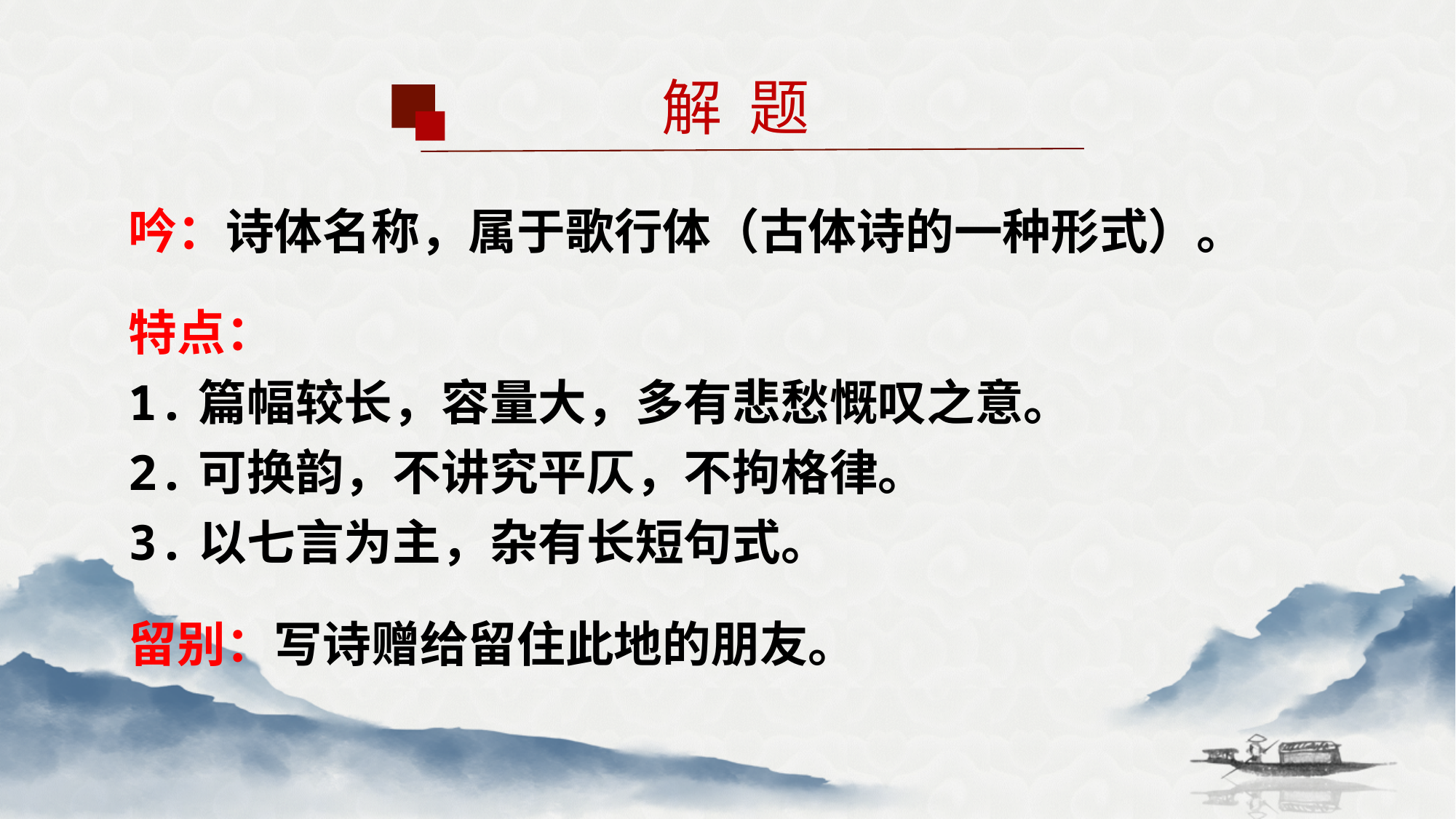

解  题

吟：诗体名称，属于歌行体（古体诗的一种形式）。
特点：
1.篇幅较长，容量大，多有悲愁慨叹之意。
2.可换韵，不讲究平仄，不拘格律。
3.以七言为主，杂有长短句式。
留别：写诗赠给留住此地的朋友。